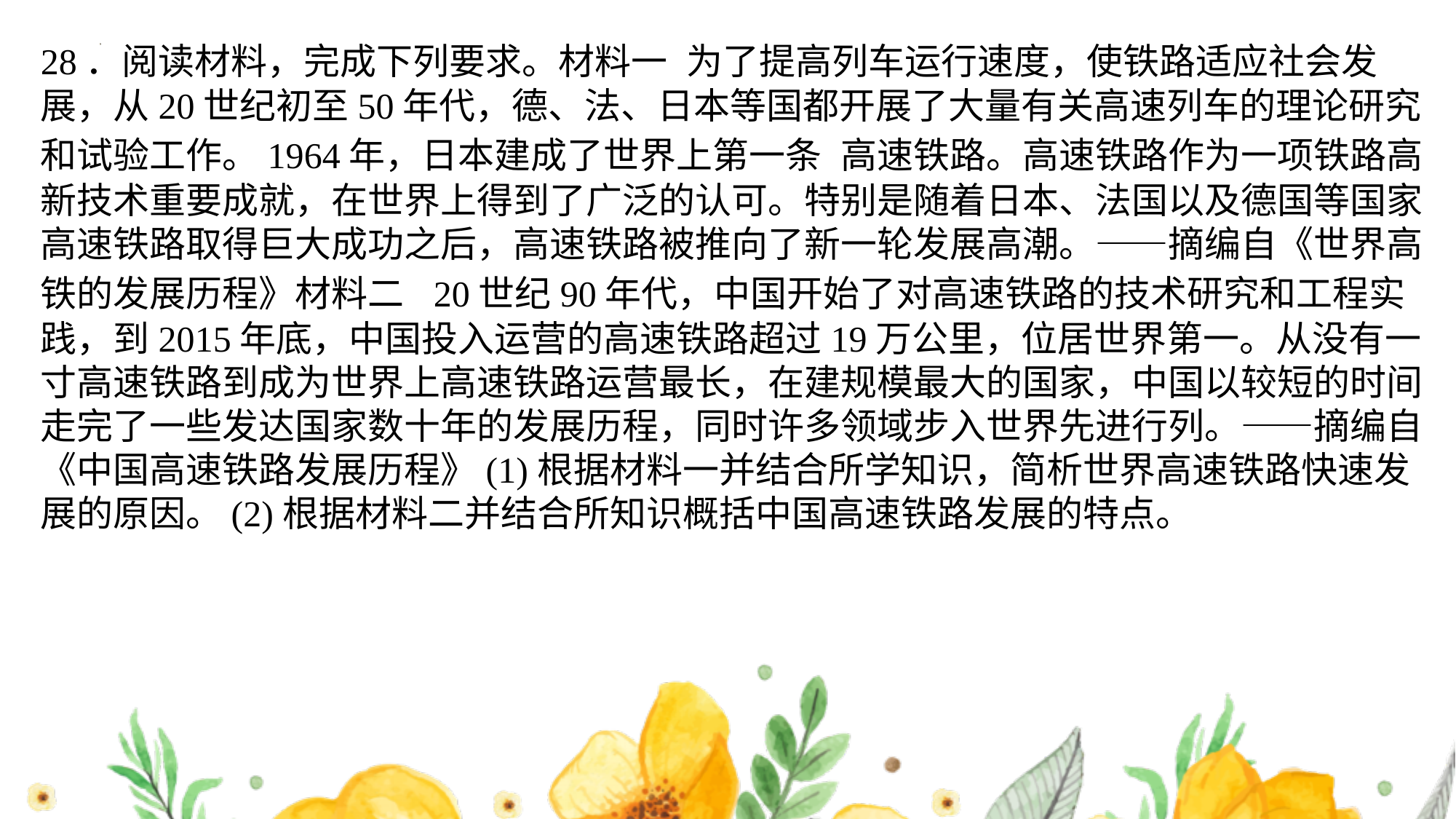

28．阅读材料，完成下列要求。材料一  为了提高列车运行速度，使铁路适应社会发展，从20世纪初至50年代，德、法、日本等国都开展了大量有关高速列车的理论研究和试验工作。1964年，日本建成了世界上第一条  高速铁路。高速铁路作为一项铁路高新技术重要成就，在世界上得到了广泛的认可。特别是随着日本、法国以及德国等国家高速铁路取得巨大成功之后，高速铁路被推向了新一轮发展高潮。——摘编自《世界高铁的发展历程》材料二  20世纪90年代，中国开始了对高速铁路的技术研究和工程实践，到2015年底，中国投入运营的高速铁路超过19万公里，位居世界第一。从没有一寸高速铁路到成为世界上高速铁路运营最长，在建规模最大的国家，中国以较短的时间走完了一些发达国家数十年的发展历程，同时许多领域步入世界先进行列。——摘编自《中国高速铁路发展历程》(1)根据材料一并结合所学知识，简析世界高速铁路快速发展的原因。(2)根据材料二并结合所知识概括中国高速铁路发展的特点。